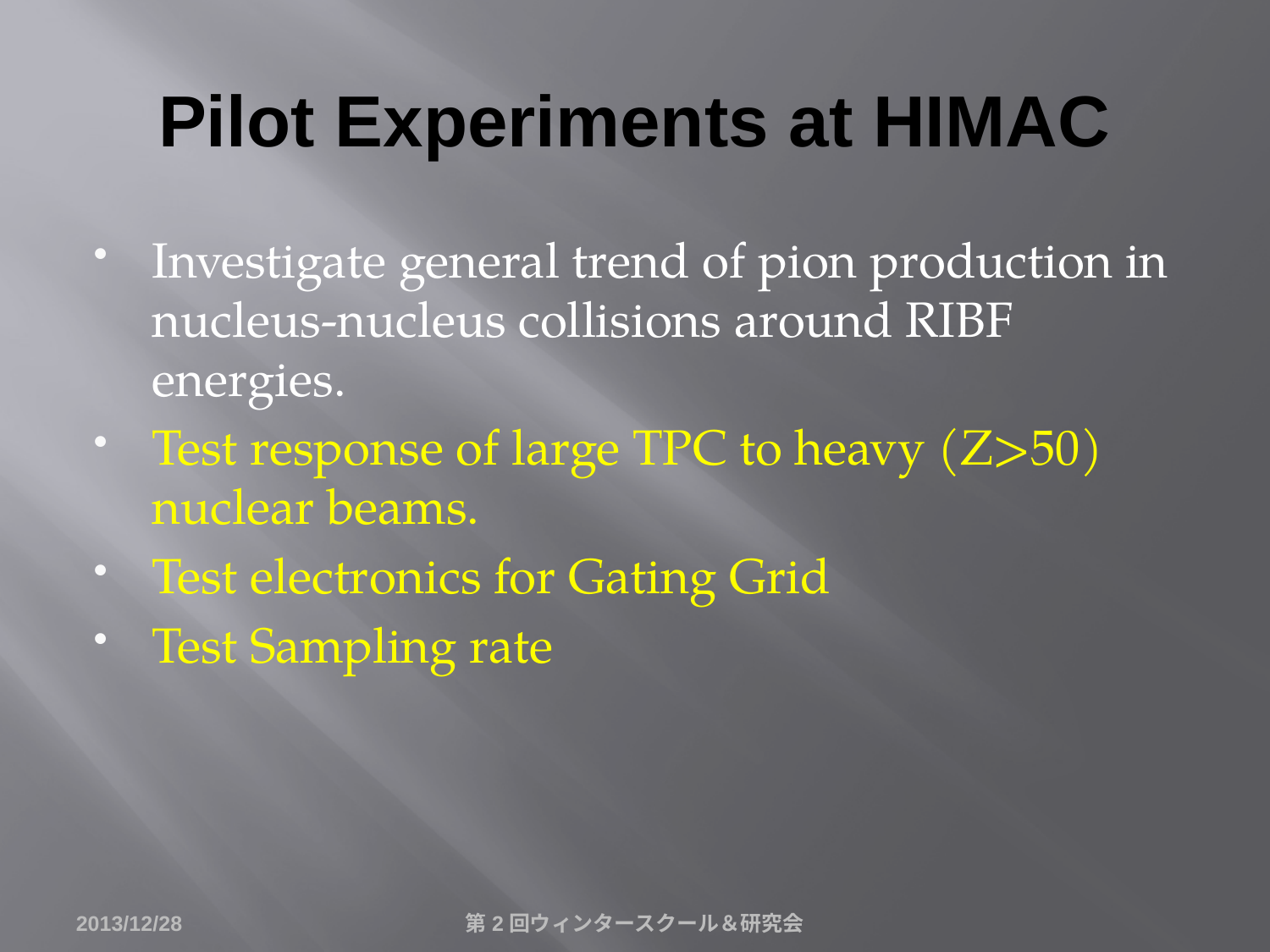

# Pilot Experiments at HIMAC
Investigate general trend of pion production in nucleus-nucleus collisions around RIBF energies.
Test response of large TPC to heavy (Z>50) nuclear beams.
Test electronics for Gating Grid
Test Sampling rate
2013/12/28
第2回ウィンタースクール＆研究会